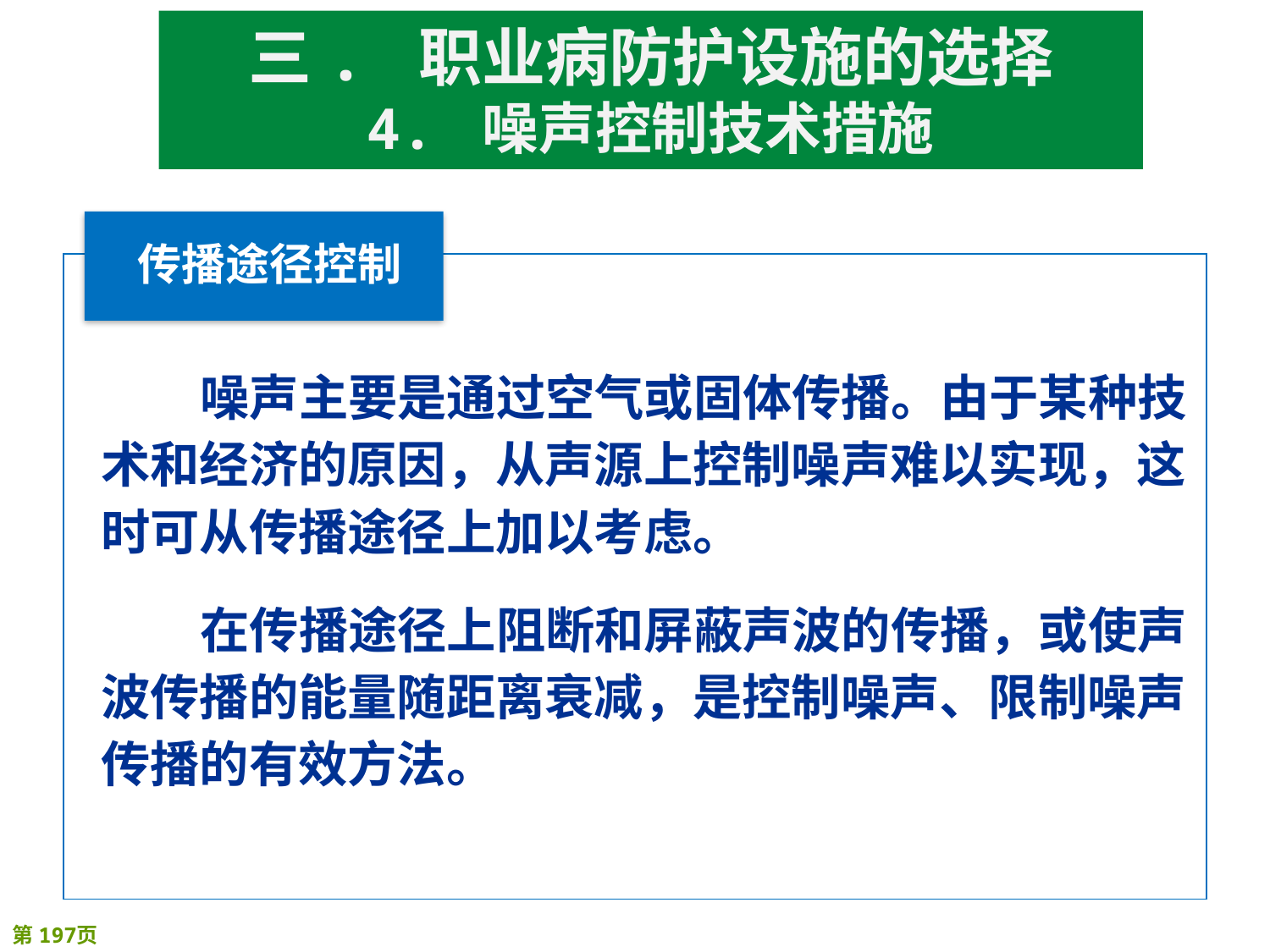

三. 职业病防护设施的选择
4. 噪声控制技术措施
 传播途径控制

噪声主要是通过空气或固体传播。由于某种技术和经济的原因，从声源上控制噪声难以实现，这时可从传播途径上加以考虑。
在传播途径上阻断和屏蔽声波的传播，或使声波传播的能量随距离衰减，是控制噪声、限制噪声传播的有效方法。